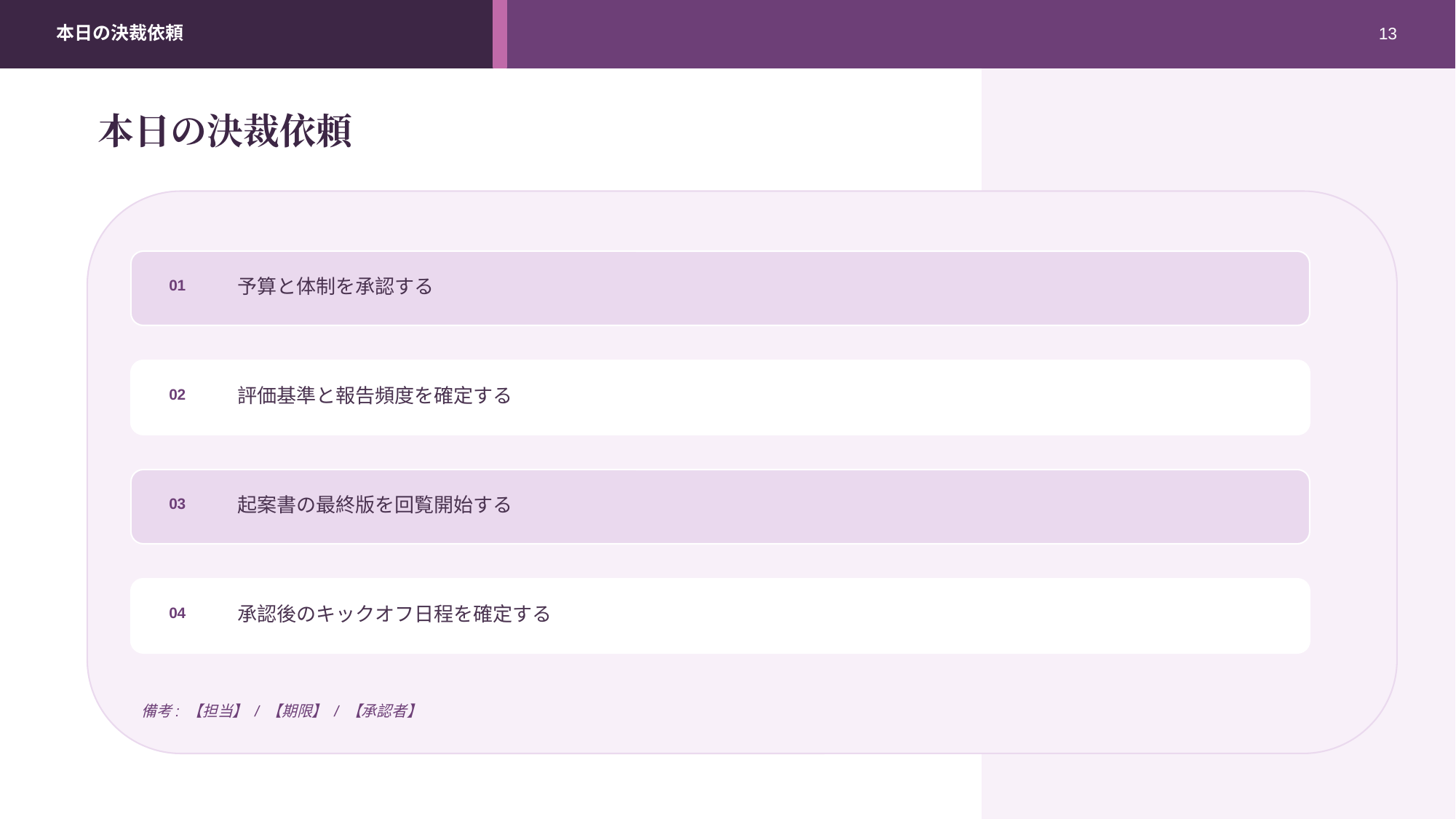

本日の決裁依頼
13

本日の決裁依頼

予算と体制を承認する
01

評価基準と報告頻度を確定する
02

起案書の最終版を回覧開始する
03

承認後のキックオフ日程を確定する
04
備考: 【担当】 / 【期限】 / 【承認者】